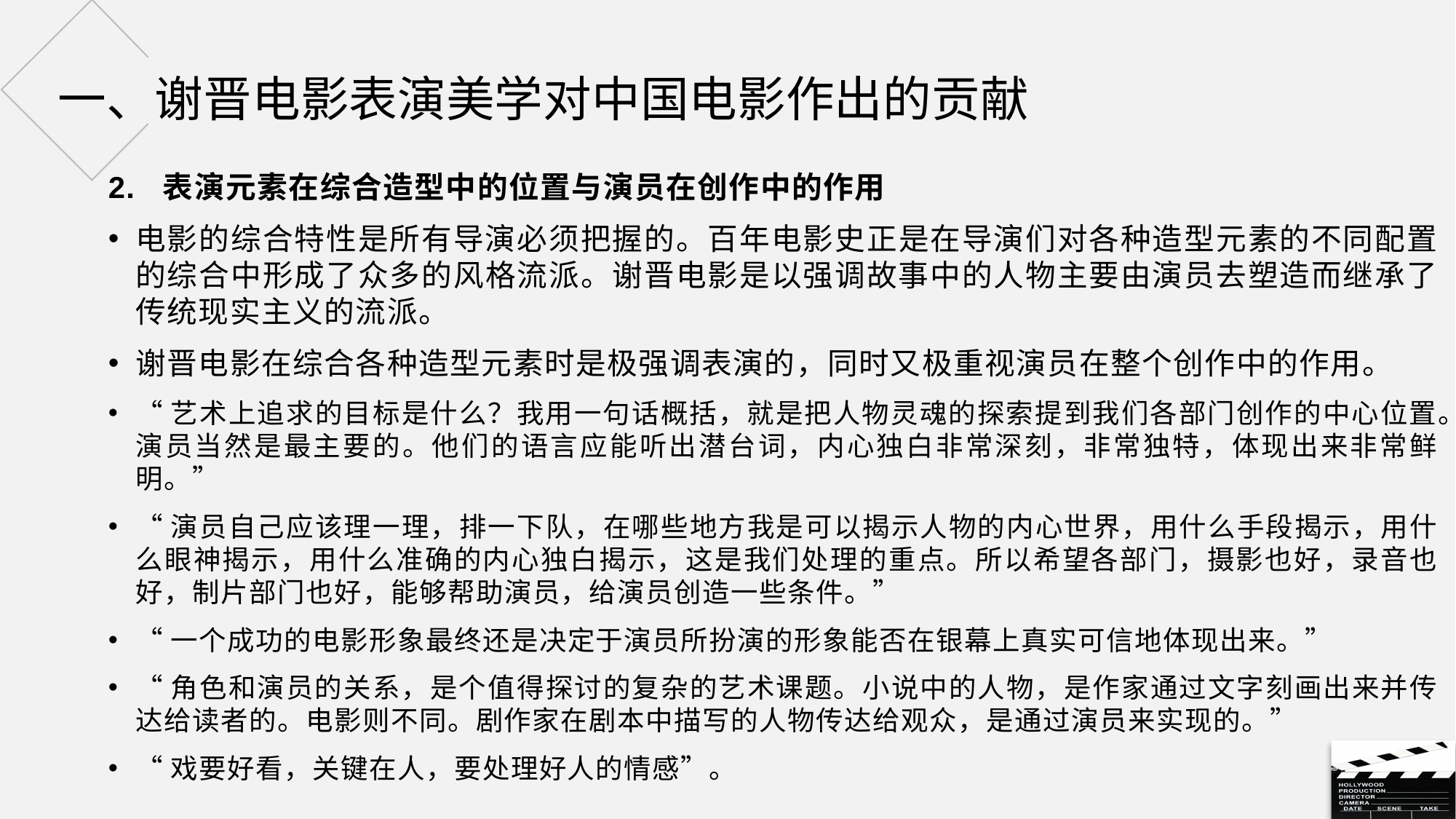

# 一、谢晋电影表演美学对中国电影作出的贡献
表演元素在综合造型中的位置与演员在创作中的作用
电影的综合特性是所有导演必须把握的。百年电影史正是在导演们对各种造型元素的不同配置的综合中形成了众多的风格流派。谢晋电影是以强调故事中的人物主要由演员去塑造而继承了传统现实主义的流派。
谢晋电影在综合各种造型元素时是极强调表演的，同时又极重视演员在整个创作中的作用。
“艺术上追求的目标是什么？我用一句话概括，就是把人物灵魂的探索提到我们各部门创作的中心位置。演员当然是最主要的。他们的语言应能听出潜台词，内心独白非常深刻，非常独特，体现出来非常鲜明。”
“演员自己应该理一理，排一下队，在哪些地方我是可以揭示人物的内心世界，用什么手段揭示，用什么眼神揭示，用什么准确的内心独白揭示，这是我们处理的重点。所以希望各部门，摄影也好，录音也好，制片部门也好，能够帮助演员，给演员创造一些条件。”
“一个成功的电影形象最终还是决定于演员所扮演的形象能否在银幕上真实可信地体现出来。”
“角色和演员的关系，是个值得探讨的复杂的艺术课题。小说中的人物，是作家通过文字刻画出来并传达给读者的。电影则不同。剧作家在剧本中描写的人物传达给观众，是通过演员来实现的。”
“戏要好看，关键在人，要处理好人的情感”。